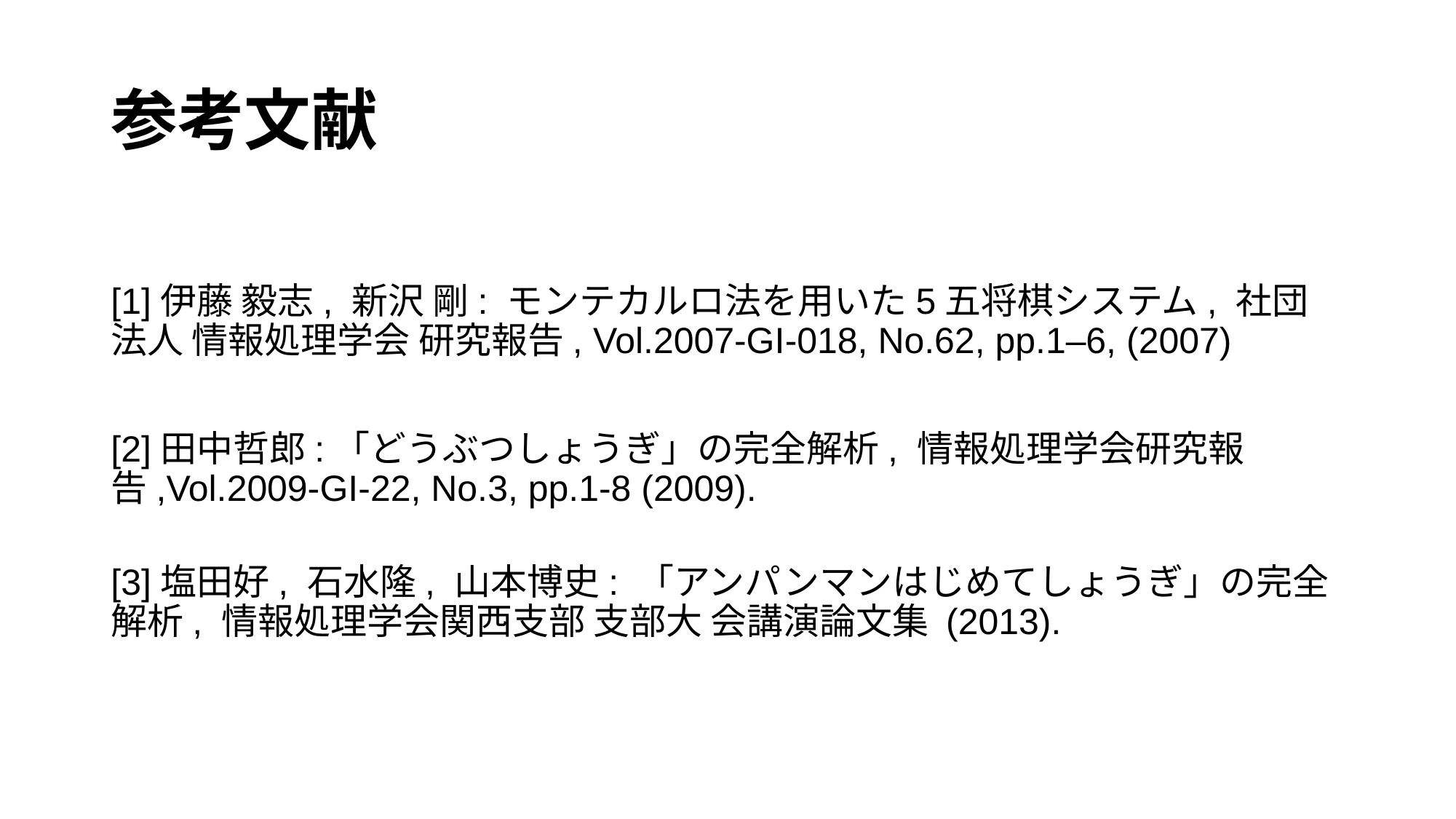

# 参考文献

[1]伊藤 毅志, 新沢 剛: モンテカルロ法を用いた5五将棋システム, 社団法人 情報処理学会 研究報告, Vol.2007-GI-018, No.62, pp.1–6, (2007)

[2]田中哲郎:「どうぶつしょうぎ」の完全解析, 情報処理学会研究報告,Vol.2009-GI-22, No.3, pp.1-8 (2009).
[3]塩田好, 石水隆, 山本博史: 「アンパンマンはじめてしょうぎ」の完全解析, 情報処理学会関西支部 支部大 会講演論文集 (2013).